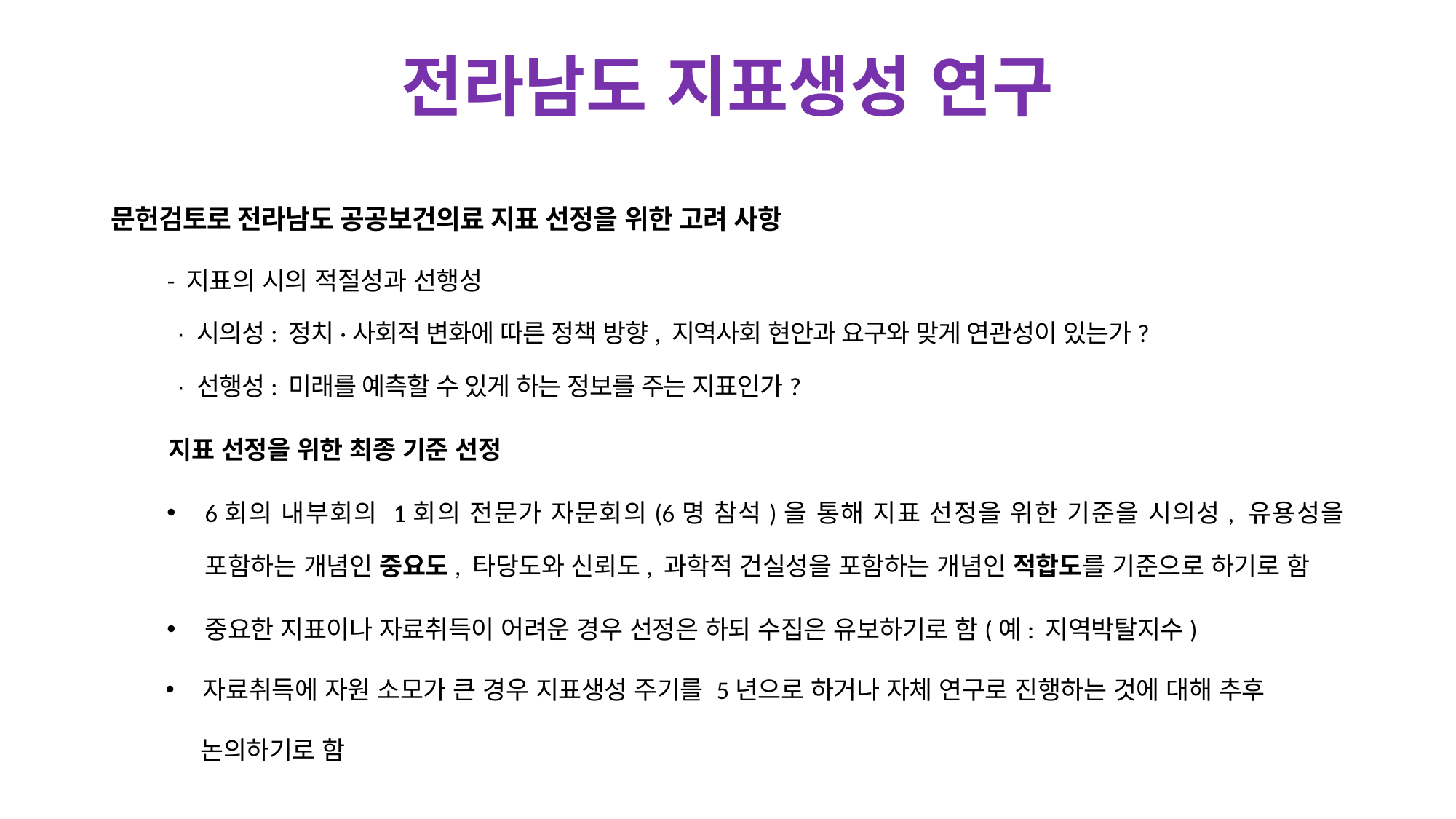

# 전라남도 지표생성 연구
문헌검토로 전라남도 공공보건의료 지표 선정을 위한 고려 사항
- 지표의 시의 적절성과 선행성
 ∙ 시의성: 정치·사회적 변화에 따른 정책 방향, 지역사회 현안과 요구와 맞게 연관성이 있는가?
 ∙ 선행성: 미래를 예측할 수 있게 하는 정보를 주는 지표인가?
지표 선정을 위한 최종 기준 선정
6회의 내부회의 1회의 전문가 자문회의(6명 참석)을 통해 지표 선정을 위한 기준을 시의성, 유용성을 포함하는 개념인 중요도, 타당도와 신뢰도, 과학적 건실성을 포함하는 개념인 적합도를 기준으로 하기로 함
중요한 지표이나 자료취득이 어려운 경우 선정은 하되 수집은 유보하기로 함(예: 지역박탈지수)
  자료취득에 자원 소모가 큰 경우 지표생성 주기를 5년으로 하거나 자체 연구로 진행하는 것에 대해 추후
    논의하기로 함